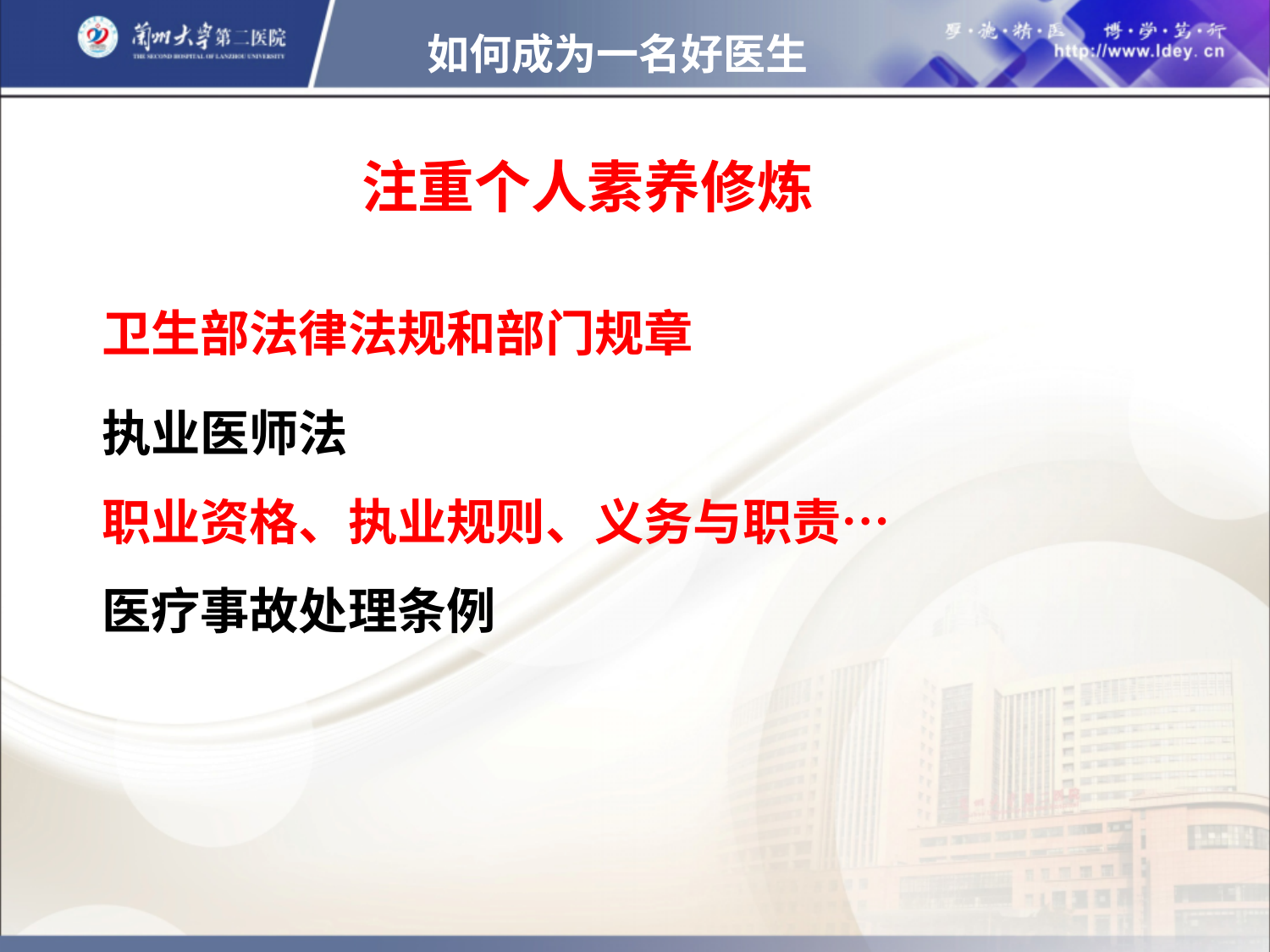

如何成为一名好医生
              注重个人素养修炼
卫生部法律法规和部门规章

执业医师法
职业资格、执业规则、义务与职责…
医疗事故处理条例